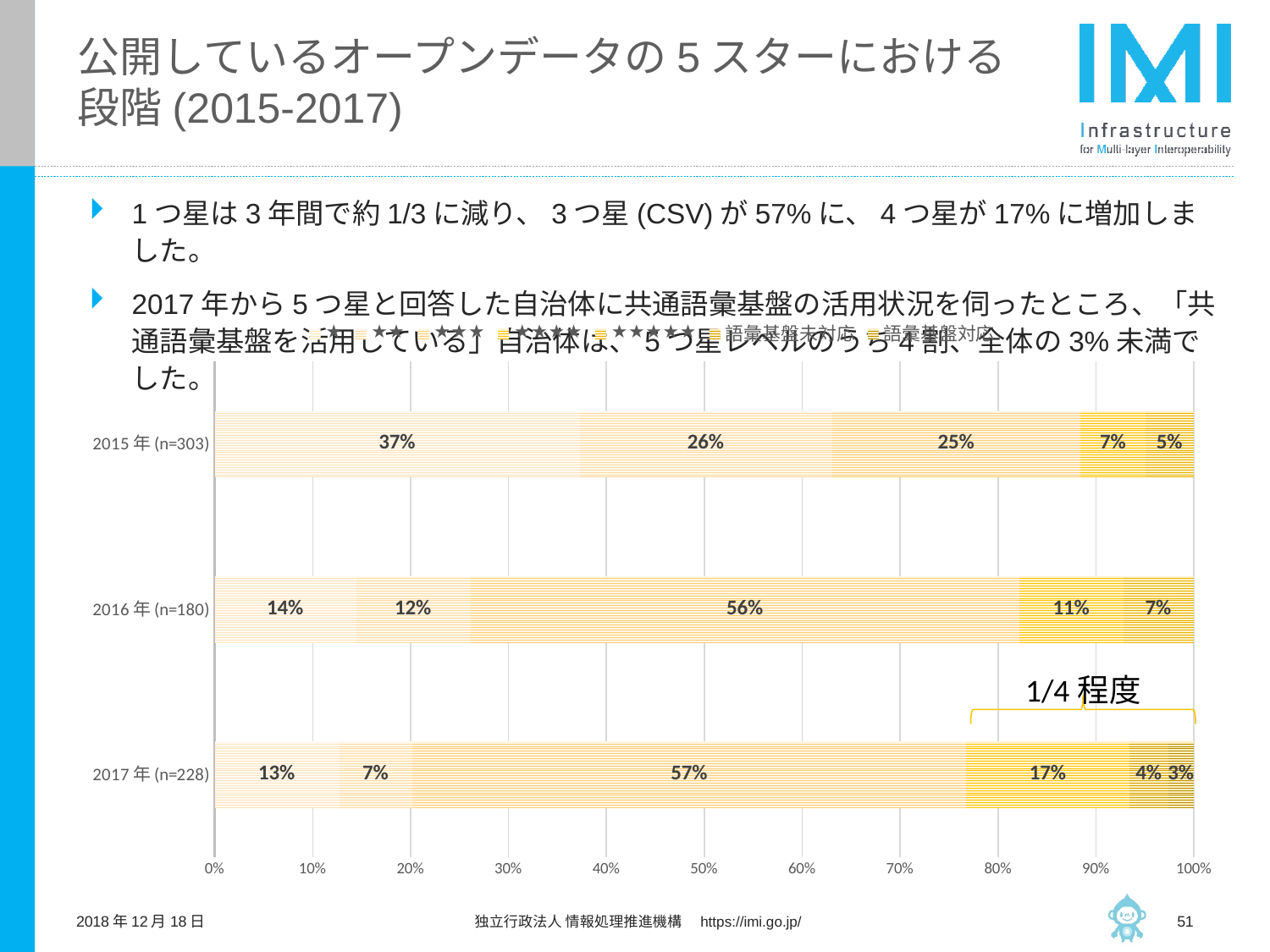

# 公開しているオープンデータの5スターにおける段階(2015-2017)
1つ星は3年間で約1/3に減り、3つ星(CSV)が57%に、4つ星が17%に増加しました。
2017年から5つ星と回答した自治体に共通語彙基盤の活用状況を伺ったところ、「共通語彙基盤を活用している」自治体は、5つ星レベルのうち4割、全体の3%未満でした。

### Chart

| Category | ★ | ★★ | ★★★ | ★★★★ | ★★★★★ | 語彙基盤未対応 | 語彙基盤対応 |
|---|---|---|---|---|---|---|---|
| 2017年(n=228) | 0.12719298245614036 | 0.07456140350877193 | 0.5657894736842105 | 0.16666666666666666 | 0.0 | 0.039473684210526314 | 0.02631578947368421 |
| 2016年(n=180) | 0.14444444444444443 | 0.11666666666666667 | 0.5611111111111111 | 0.10555555555555556 | 0.07222222222222222 | 0.0 | 0.0 |
| 2015年(n=303) | 0.37293729372937295 | 0.25742574257425743 | 0.25412541254125415 | 0.066006600660066 | 0.04950495049504951 | 0.0 | 0.0 |
1/4程度
2018年12月18日
 独立行政法人 情報処理推進機構　https://imi.go.jp/
51